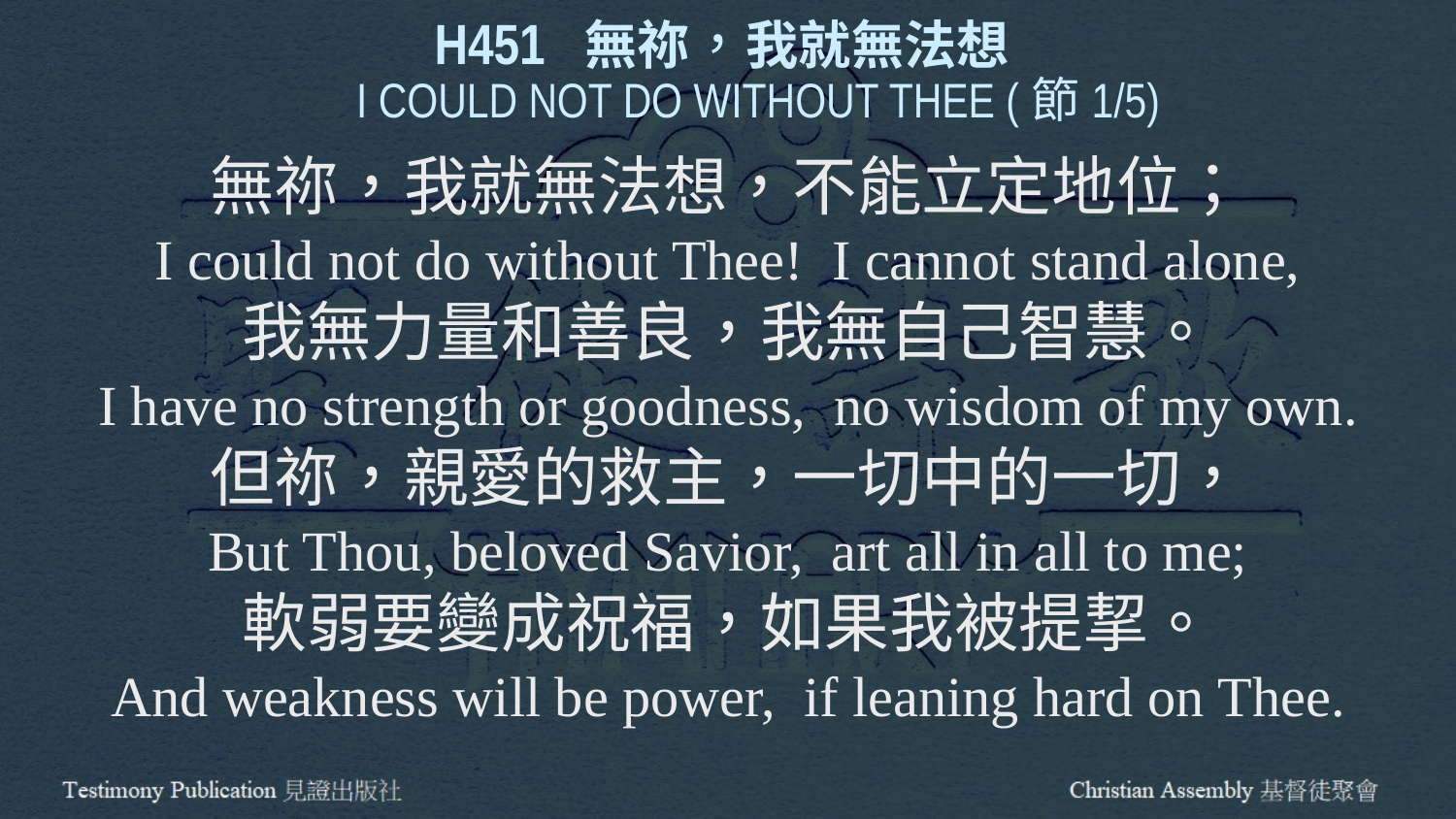

H451  無祢，我就無法想
I COULD NOT DO WITHOUT THEE (節1/5)
無祢，我就無法想，不能立定地位；
I could not do without Thee!  I cannot stand alone,
我無力量和善良，我無自己智慧。
I have no strength or goodness,  no wisdom of my own.
但祢，親愛的救主，一切中的一切，
But Thou, beloved Savior,  art all in all to me;
軟弱要變成祝福，如果我被提挈。
And weakness will be power,  if leaning hard on Thee.